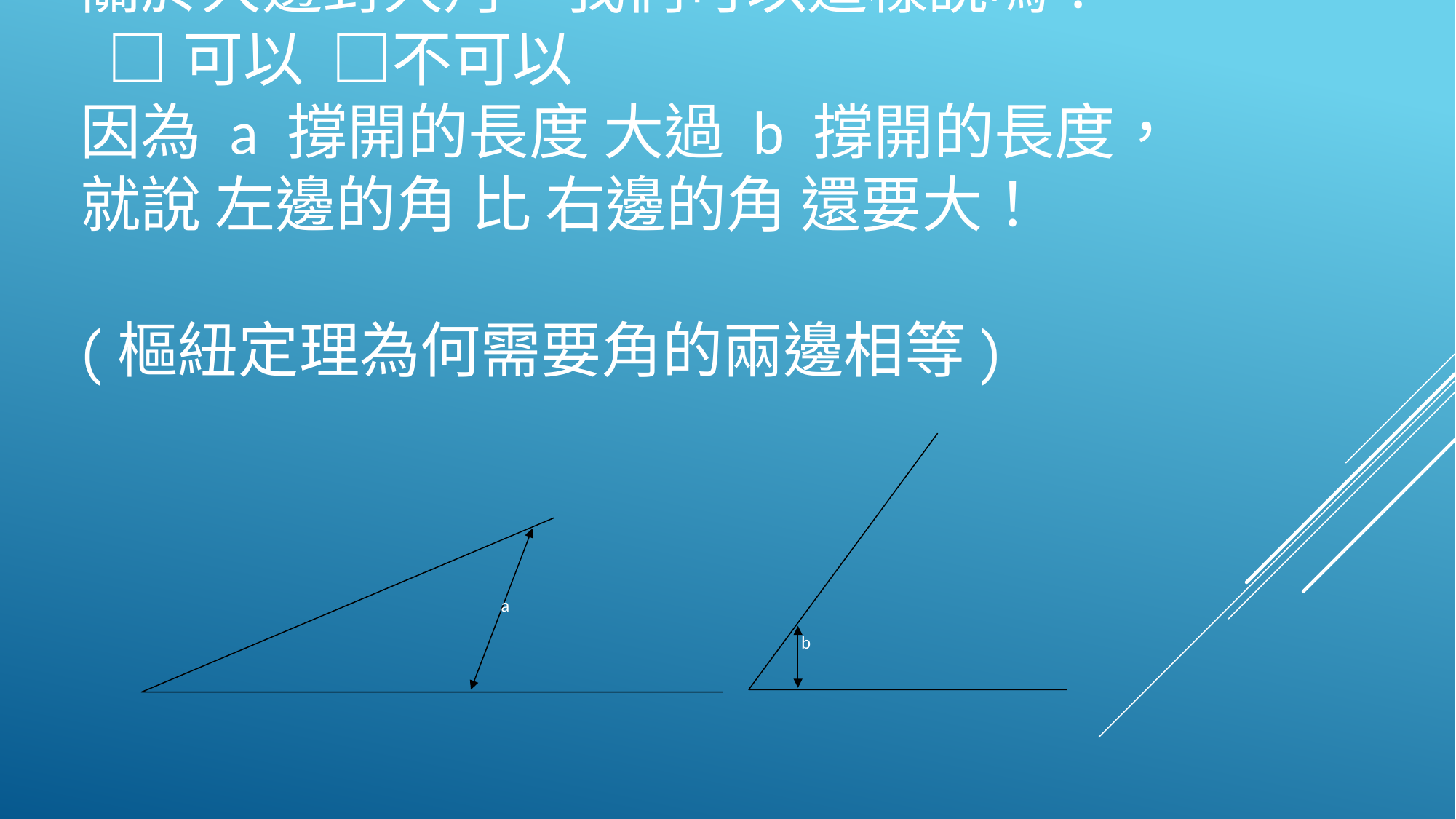

關於大邊對大角，我們可以這樣說嗎？
  □可以  □不可以
因為 a 撐開的長度 大過 b 撐開的長度，
就說 左邊的角 比 右邊的角 還要大！

(樞紐定理為何需要角的兩邊相等)

a
b